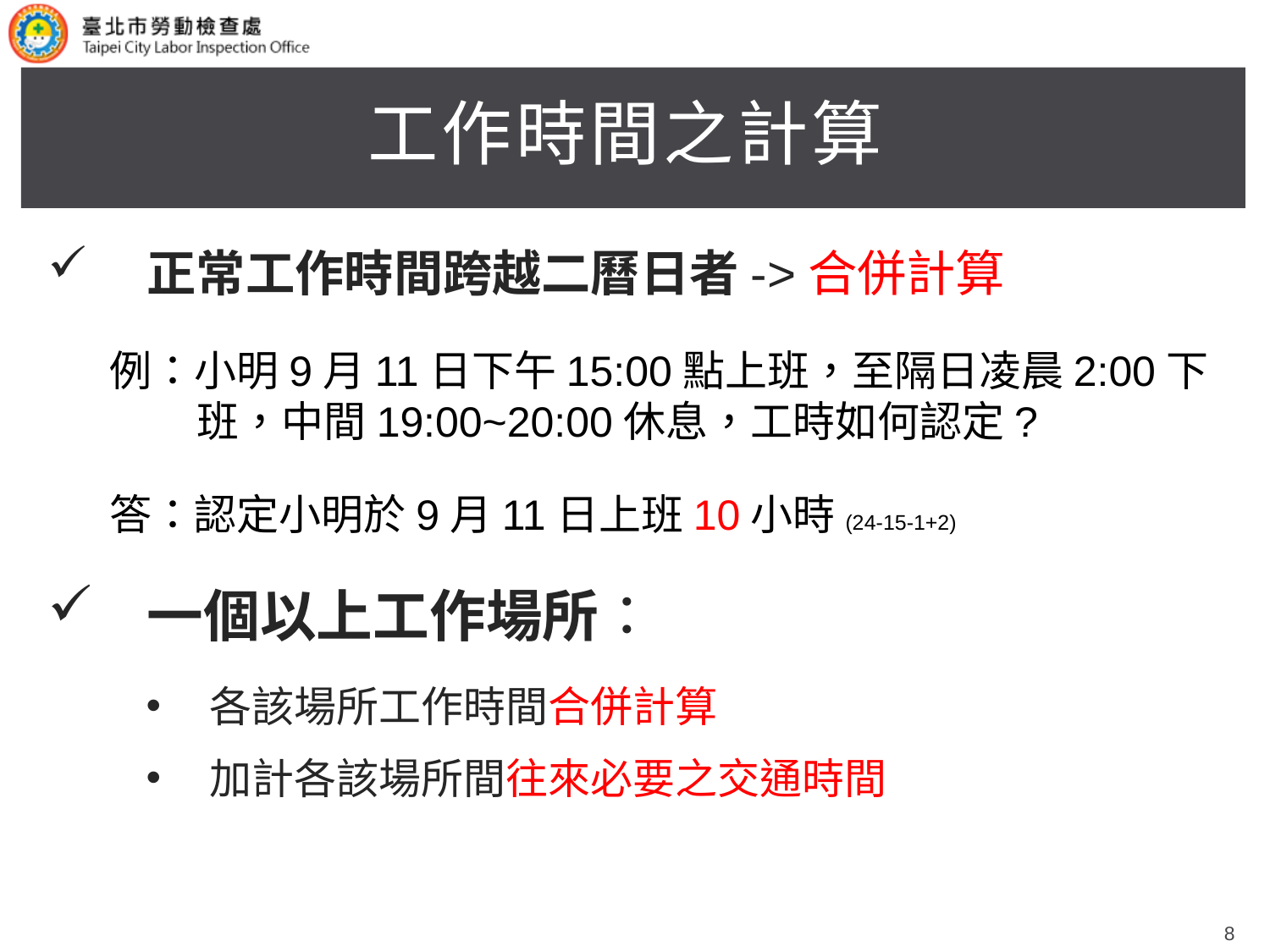

# 工作時間之計算
正常工作時間跨越二曆日者->合併計算
例：小明9月11日下午15:00點上班，至隔日凌晨2:00下班，中間19:00~20:00休息，工時如何認定?
答：認定小明於9月11日上班10小時(24-15-1+2)
一個以上工作場所：
各該場所工作時間合併計算
加計各該場所間往來必要之交通時間
8